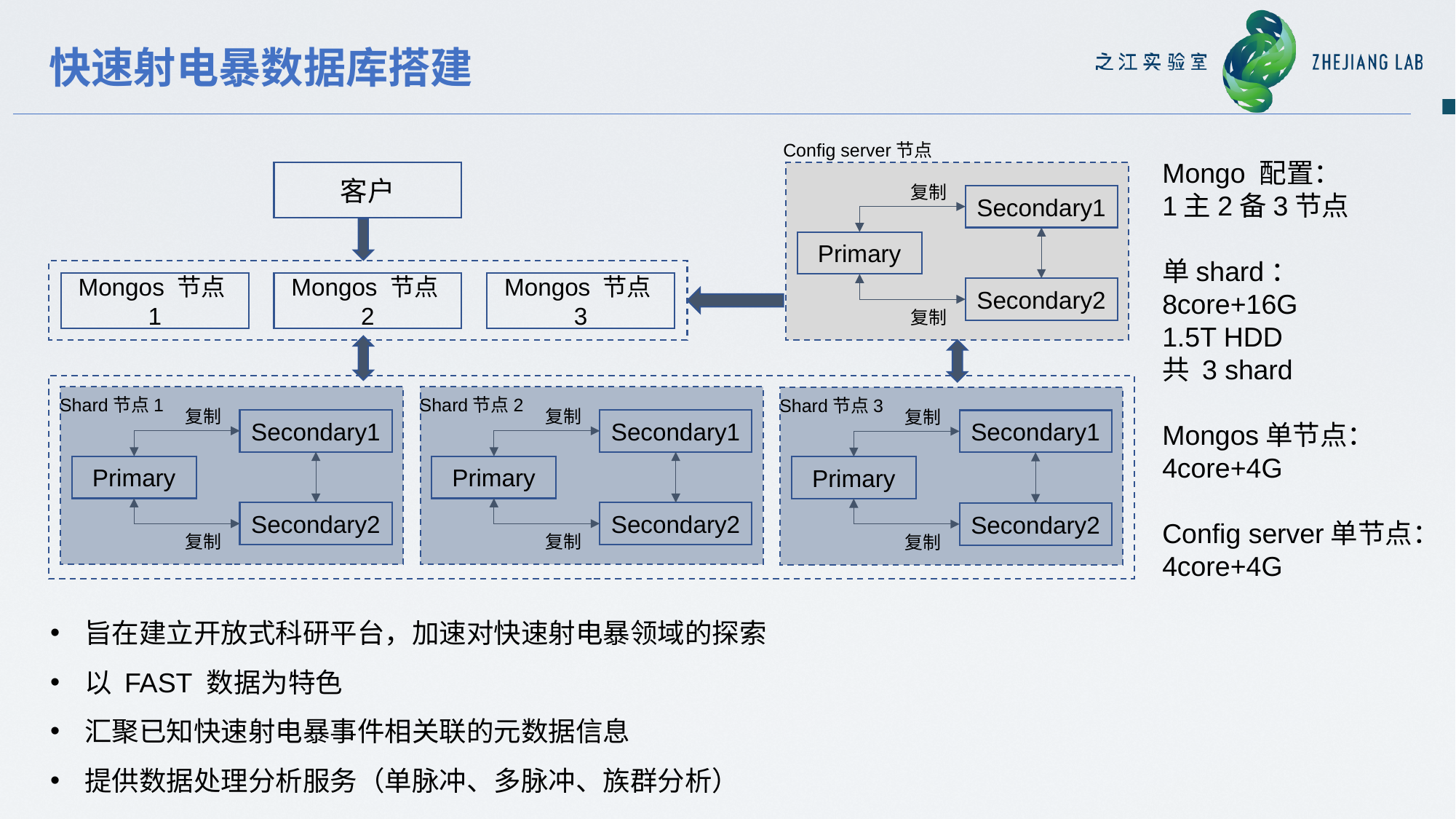

# 快速射电暴数据库搭建
Config server节点

复制
Secondary1
Primary
Secondary2
复制
Mongo 配置：
1主2备3节点

单shard：
8core+16G
1.5T HDD
共 3 shard

Mongos单节点： 4core+4G

Config server单节点：
4core+4G
客户

Mongos 节点2
Mongos 节点3
Mongos 节点1

Shard节点1
复制
Secondary1
Primary
Secondary2
复制

Shard节点2
复制
Secondary1
Primary
Secondary2
复制

Shard节点3
复制
Secondary1
Primary
Secondary2
复制
旨在建立开放式科研平台，加速对快速射电暴领域的探索
以 FAST 数据为特色
汇聚已知快速射电暴事件相关联的元数据信息
提供数据处理分析服务（单脉冲、多脉冲、族群分析）